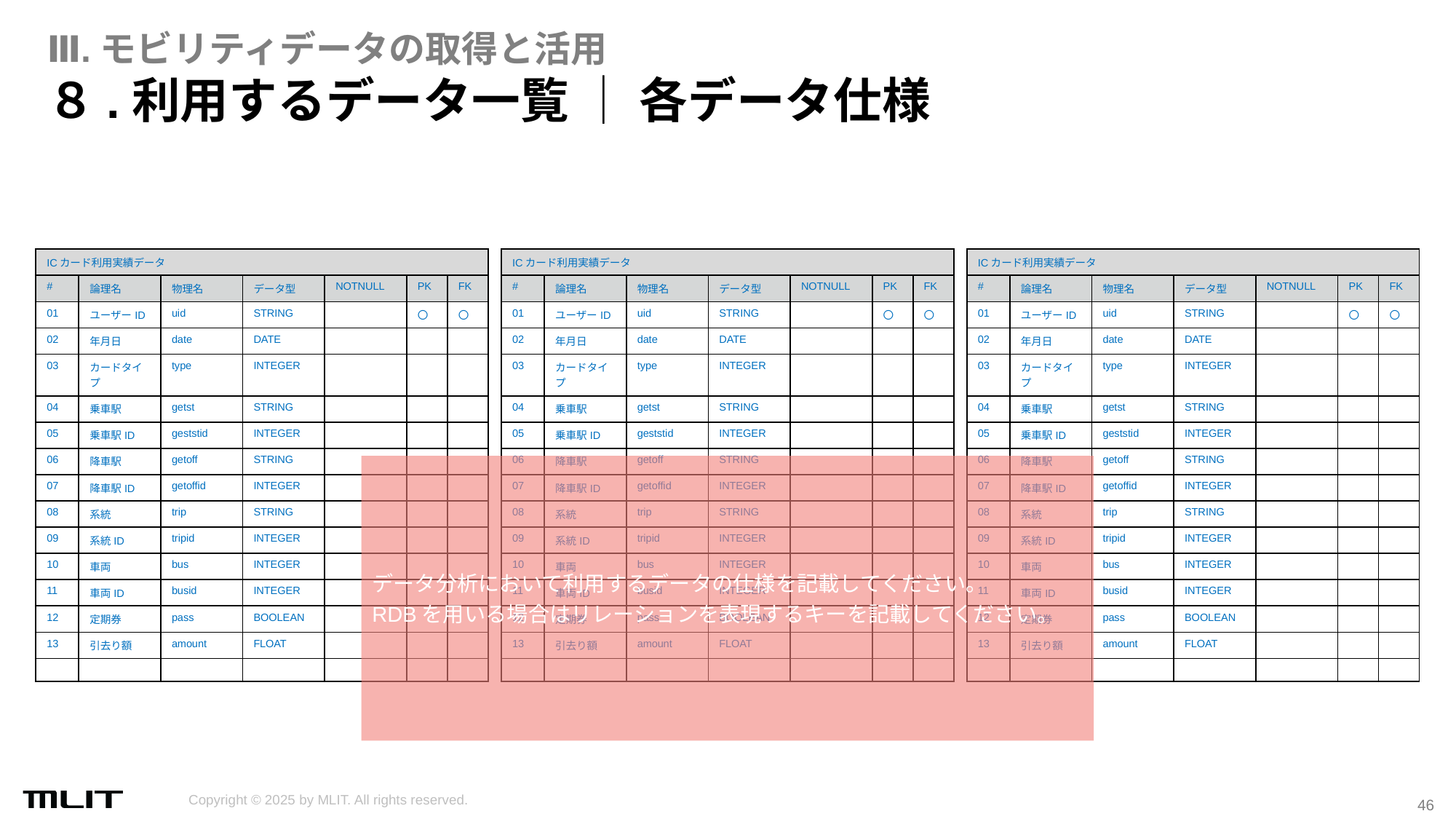

Ⅲ.モビリティデータの取得と活用
# ８.利用するデータ一覧 │ 各データ仕様

| ICカード利用実績データ |  |  |  |  |  |  |
| --- | --- | --- | --- | --- | --- | --- |
| # | 論理名 | 物理名 | データ型 | NOTNULL | PK | FK |
| 01 | ユーザーID | uid | STRING |  | 〇 | 〇 |
| 02 | 年月日 | date | DATE |  |  |  |
| 03 | カードタイプ | type | INTEGER |  |  |  |
| 04 | 乗車駅 | getst | STRING |  |  |  |
| 05 | 乗車駅ID | geststid | INTEGER |  |  |  |
| 06 | 降車駅 | getoff | STRING |  |  |  |
| 07 | 降車駅ID | getoffid | INTEGER |  |  |  |
| 08 | 系統 | trip | STRING |  |  |  |
| 09 | 系統ID | tripid | INTEGER |  |  |  |
| 10 | 車両 | bus | INTEGER |  |  |  |
| 11 | 車両ID | busid | INTEGER |  |  |  |
| 12 | 定期券 | pass | BOOLEAN |  |  |  |
| 13 | 引去り額 | amount | FLOAT |  |  |  |
|  |  |  |  |  |  |  |
| ICカード利用実績データ |  |  |  |  |  |  |
| --- | --- | --- | --- | --- | --- | --- |
| # | 論理名 | 物理名 | データ型 | NOTNULL | PK | FK |
| 01 | ユーザーID | uid | STRING |  | 〇 | 〇 |
| 02 | 年月日 | date | DATE |  |  |  |
| 03 | カードタイプ | type | INTEGER |  |  |  |
| 04 | 乗車駅 | getst | STRING |  |  |  |
| 05 | 乗車駅ID | geststid | INTEGER |  |  |  |
| 06 | 降車駅 | getoff | STRING |  |  |  |
| 07 | 降車駅ID | getoffid | INTEGER |  |  |  |
| 08 | 系統 | trip | STRING |  |  |  |
| 09 | 系統ID | tripid | INTEGER |  |  |  |
| 10 | 車両 | bus | INTEGER |  |  |  |
| 11 | 車両ID | busid | INTEGER |  |  |  |
| 12 | 定期券 | pass | BOOLEAN |  |  |  |
| 13 | 引去り額 | amount | FLOAT |  |  |  |
|  |  |  |  |  |  |  |
| ICカード利用実績データ |  |  |  |  |  |  |
| --- | --- | --- | --- | --- | --- | --- |
| # | 論理名 | 物理名 | データ型 | NOTNULL | PK | FK |
| 01 | ユーザーID | uid | STRING |  | 〇 | 〇 |
| 02 | 年月日 | date | DATE |  |  |  |
| 03 | カードタイプ | type | INTEGER |  |  |  |
| 04 | 乗車駅 | getst | STRING |  |  |  |
| 05 | 乗車駅ID | geststid | INTEGER |  |  |  |
| 06 | 降車駅 | getoff | STRING |  |  |  |
| 07 | 降車駅ID | getoffid | INTEGER |  |  |  |
| 08 | 系統 | trip | STRING |  |  |  |
| 09 | 系統ID | tripid | INTEGER |  |  |  |
| 10 | 車両 | bus | INTEGER |  |  |  |
| 11 | 車両ID | busid | INTEGER |  |  |  |
| 12 | 定期券 | pass | BOOLEAN |  |  |  |
| 13 | 引去り額 | amount | FLOAT |  |  |  |
|  |  |  |  |  |  |  |
データ分析において利用するデータの仕様を記載してください。
RDBを用いる場合はリレーションを表現するキーを記載してください。